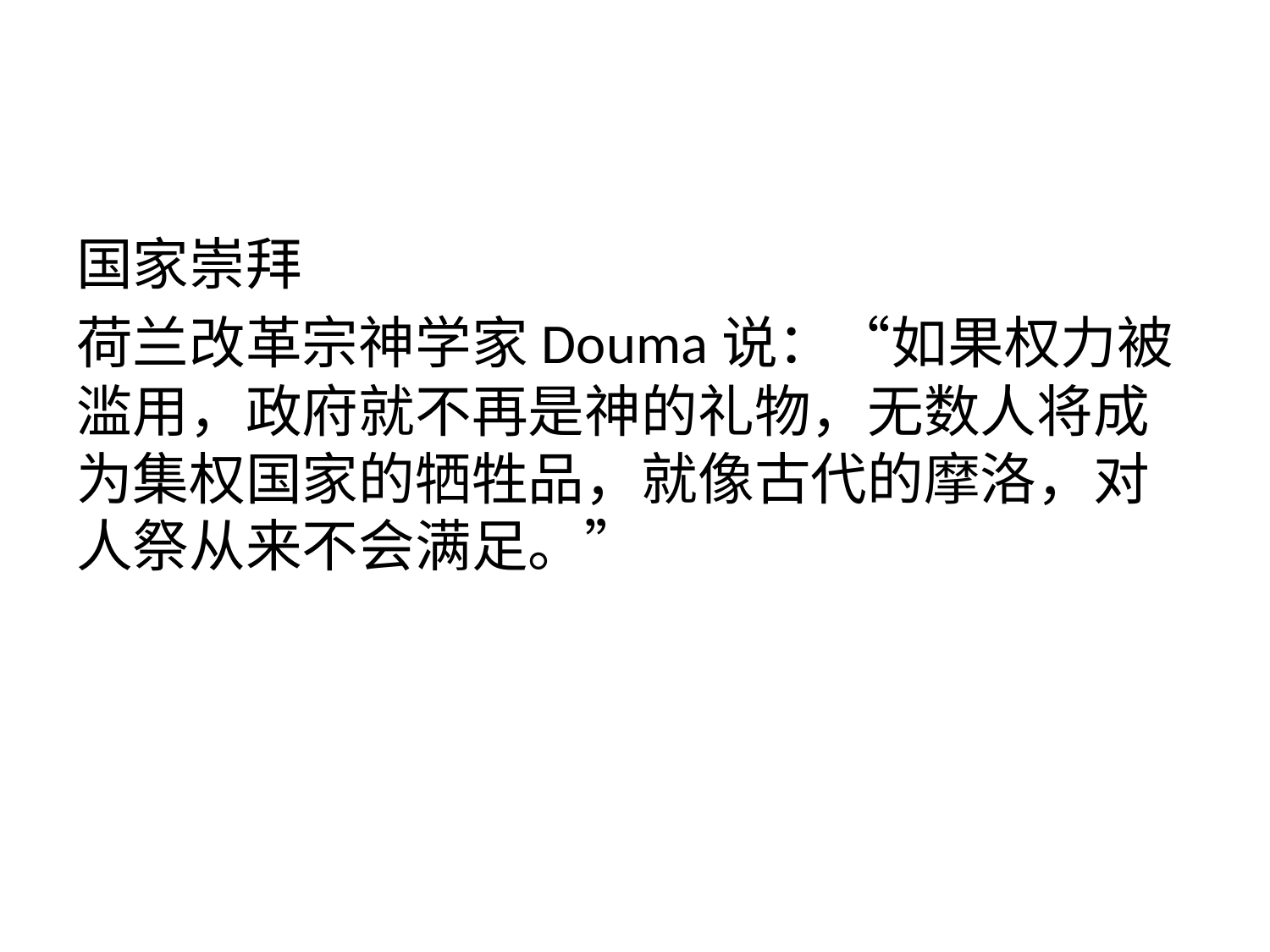

#
国家崇拜
荷兰改革宗神学家Douma说：“如果权力被滥用，政府就不再是神的礼物，无数人将成为集权国家的牺牲品，就像古代的摩洛，对人祭从来不会满足。”